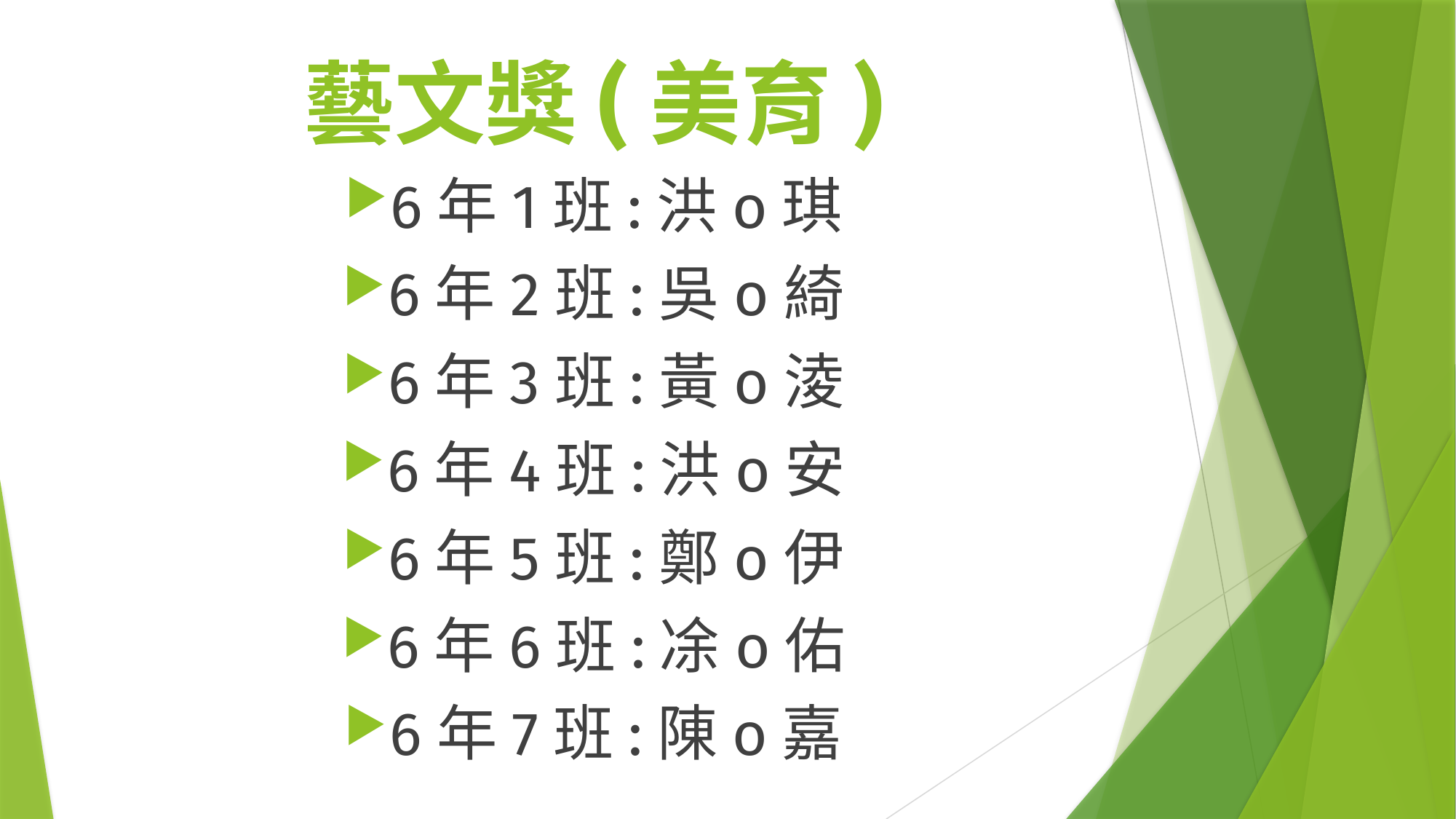

# 藝文獎(美育)
6年1班:洪o琪
6年2班:吳o綺
6年3班:黃o淩
6年4班:洪o安
6年5班:鄭o伊
6年6班:凃o佑
6年7班:陳o嘉